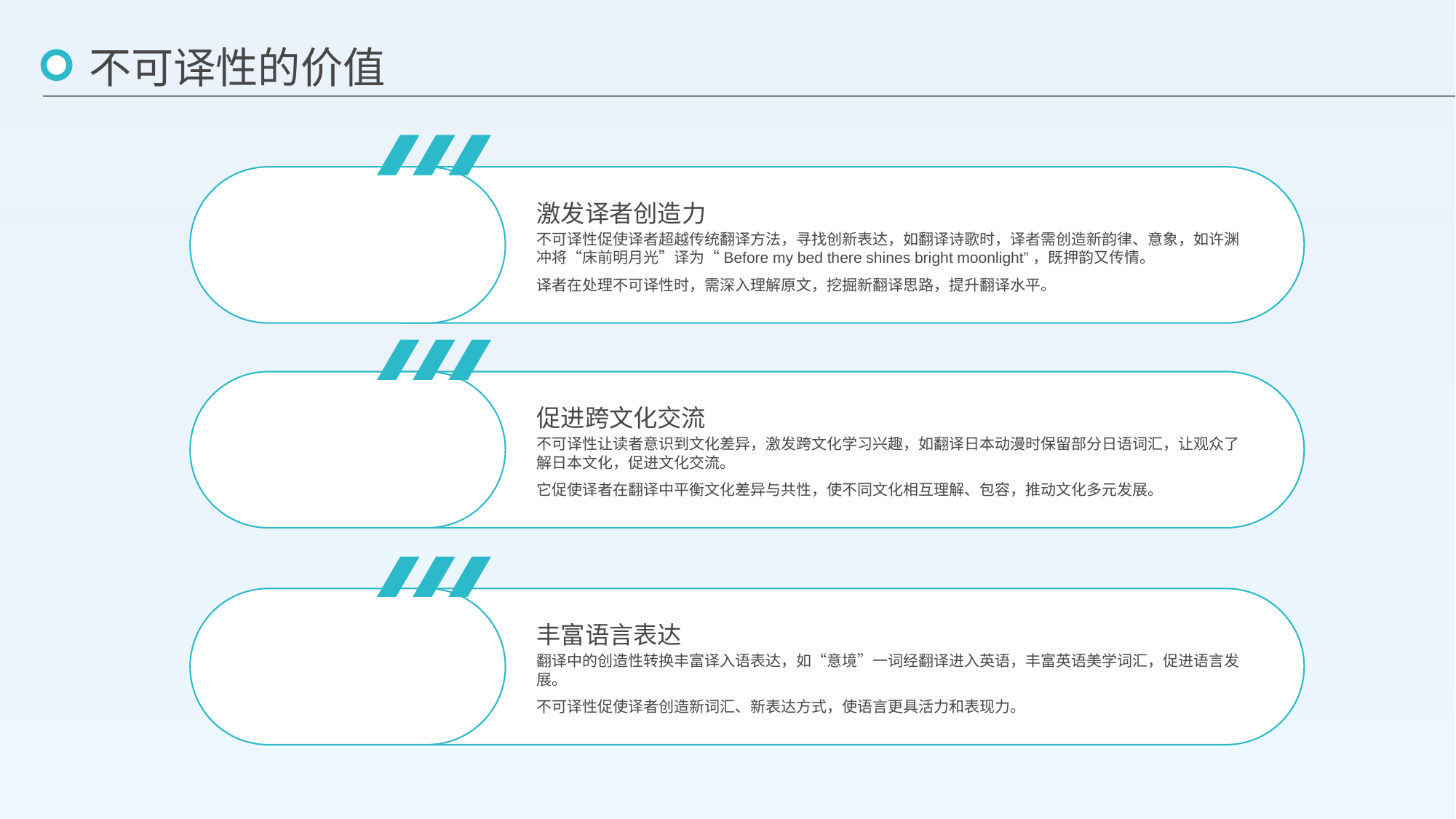

不可译性的价值

激发译者创造力
不可译性促使译者超越传统翻译方法，寻找创新表达，如翻译诗歌时，译者需创造新韵律、意象，如许渊冲将“床前明月光”译为“Before my bed there shines bright moonlight”，既押韵又传情。
译者在处理不可译性时，需深入理解原文，挖掘新翻译思路，提升翻译水平。

促进跨文化交流
不可译性让读者意识到文化差异，激发跨文化学习兴趣，如翻译日本动漫时保留部分日语词汇，让观众了解日本文化，促进文化交流。
它促使译者在翻译中平衡文化差异与共性，使不同文化相互理解、包容，推动文化多元发展。

丰富语言表达
翻译中的创造性转换丰富译入语表达，如“意境”一词经翻译进入英语，丰富英语美学词汇，促进语言发展。
不可译性促使译者创造新词汇、新表达方式，使语言更具活力和表现力。